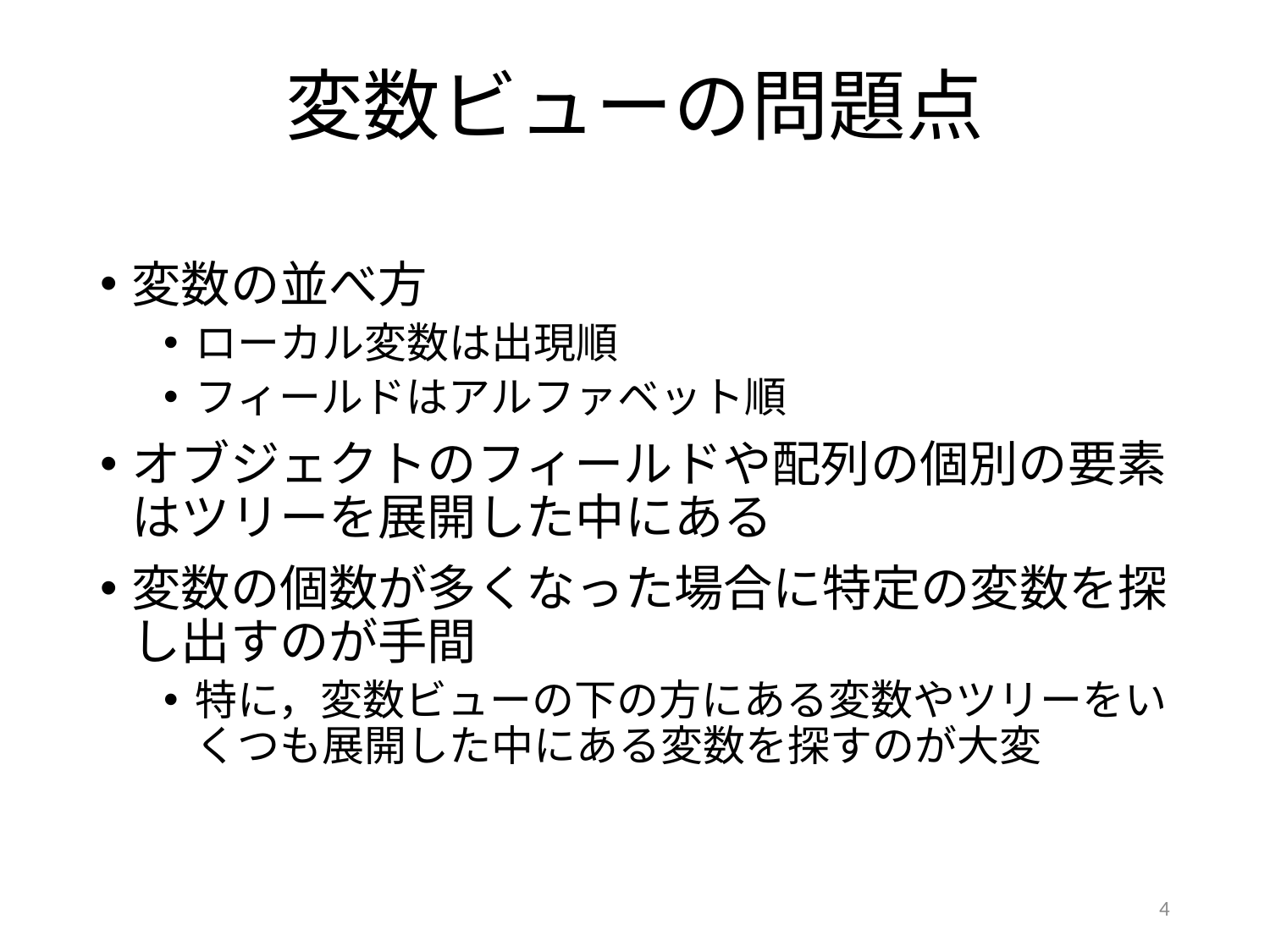

# 変数ビューの問題点
変数の並べ方
ローカル変数は出現順
フィールドはアルファベット順
オブジェクトのフィールドや配列の個別の要素はツリーを展開した中にある
変数の個数が多くなった場合に特定の変数を探し出すのが手間
特に，変数ビューの下の方にある変数やツリーをいくつも展開した中にある変数を探すのが大変
4